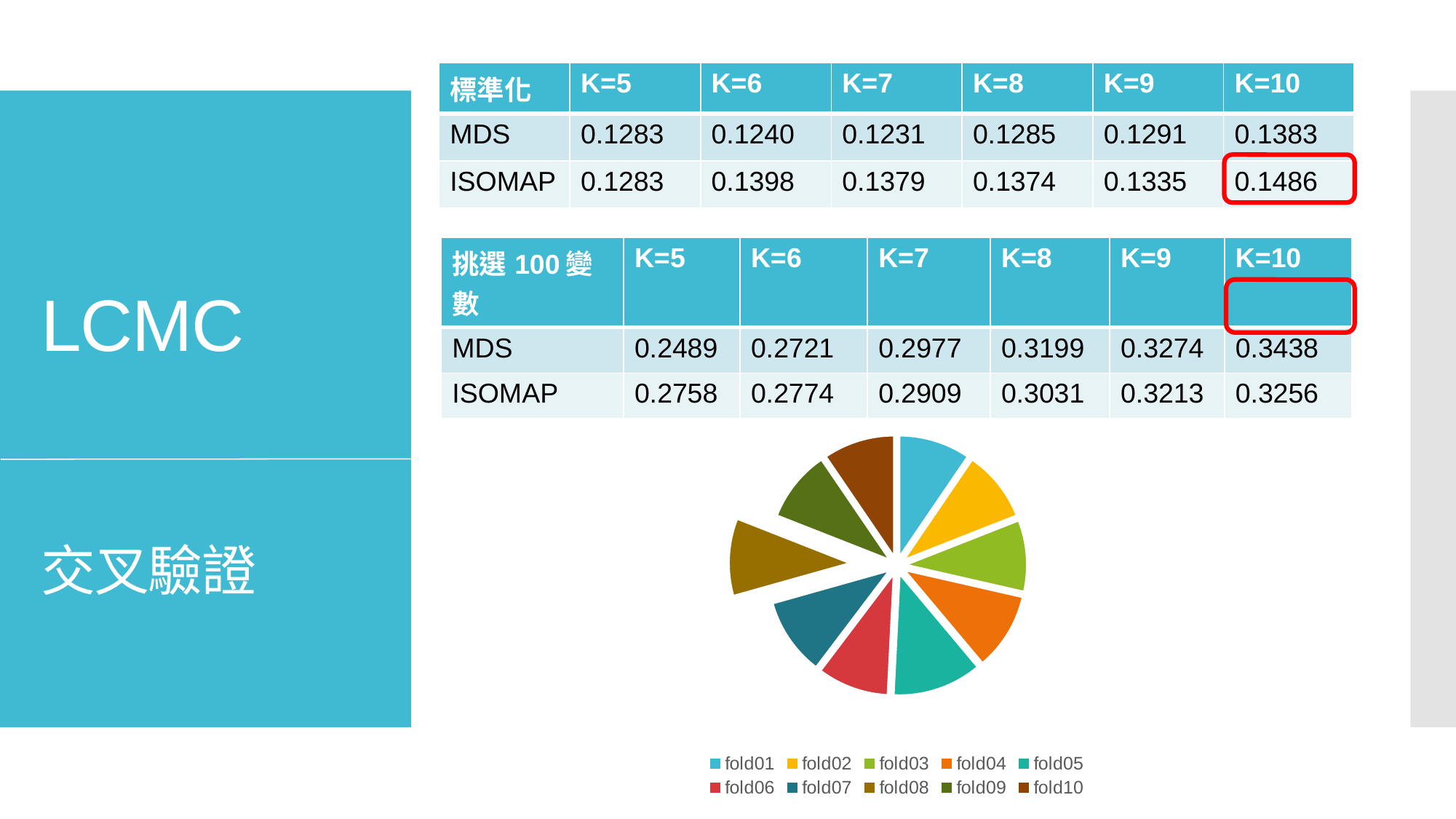

| 標準化 | K=5 | K=6 | K=7 | K=8 | K=9 | K=10 |
| --- | --- | --- | --- | --- | --- | --- |
| MDS | 0.1283 | 0.1240 | 0.1231 | 0.1285 | 0.1291 | 0.1383 |
| ISOMAP | 0.1283 | 0.1398 | 0.1379 | 0.1374 | 0.1335 | 0.1486 |
# LCMC 交叉驗證

| 挑選100變數 | K=5 | K=6 | K=7 | K=8 | K=9 | K=10 |
| --- | --- | --- | --- | --- | --- | --- |
| MDS | 0.2489 | 0.2721 | 0.2977 | 0.3199 | 0.3274 | 0.3438 |
| ISOMAP | 0.2758 | 0.2774 | 0.2909 | 0.3031 | 0.3213 | 0.3256 |

### Chart

| Category | 銷售 |
|---|---|
| fold01 | 12.0 |
| fold02 | 12.0 |
| fold03 | 12.0 |
| fold04 | 13.0 |
| fold05 | 15.0 |
| fold06 | 12.0 |
| fold07 | 13.0 |
| fold08 | 13.0 |
| fold09 | 12.0 |
| fold10 | 12.0 |